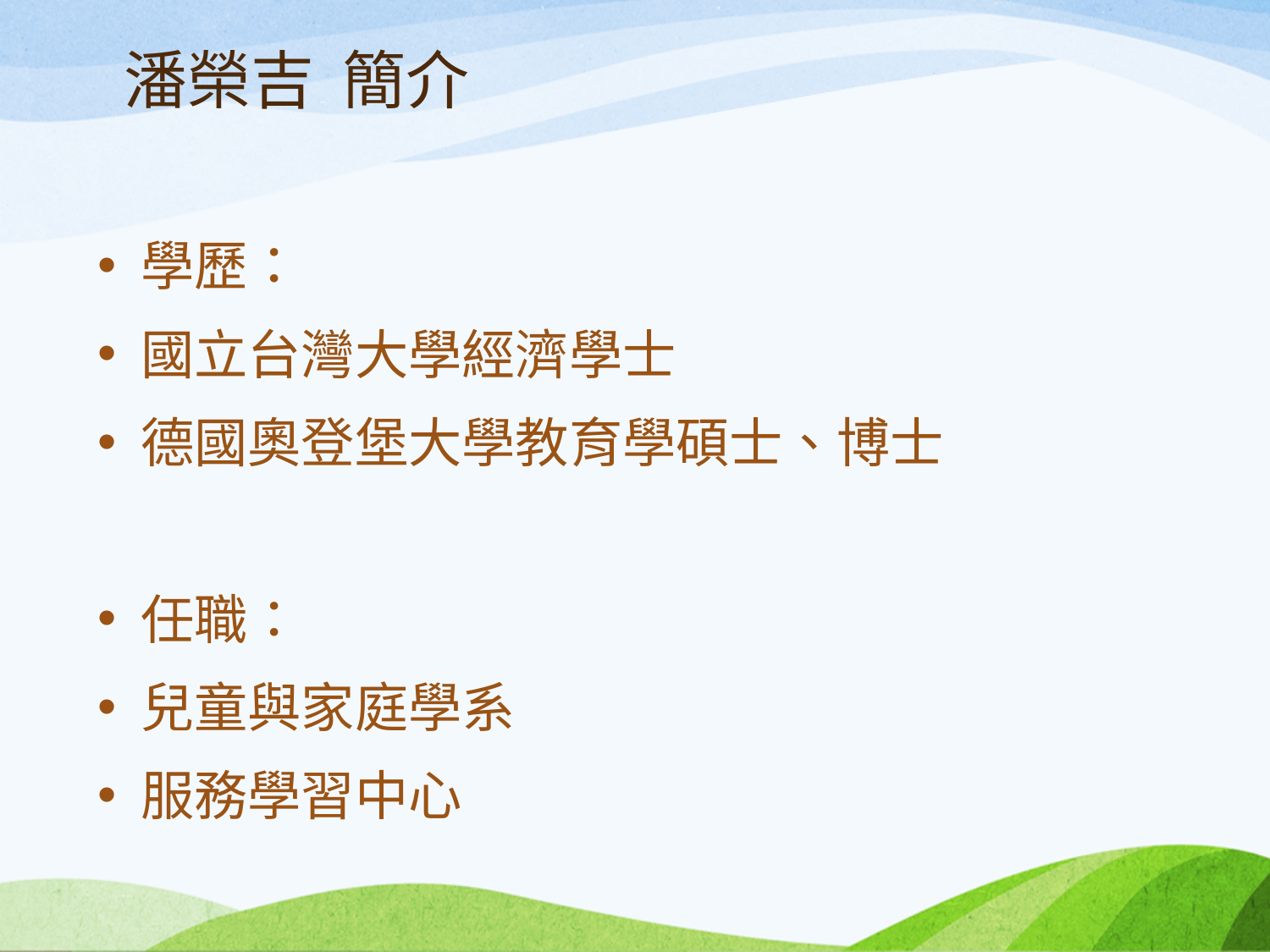

# 潘榮吉  簡介
學歷：
國立台灣大學經濟學士
德國奧登堡大學教育學碩士、博士

任職：
兒童與家庭學系
服務學習中心